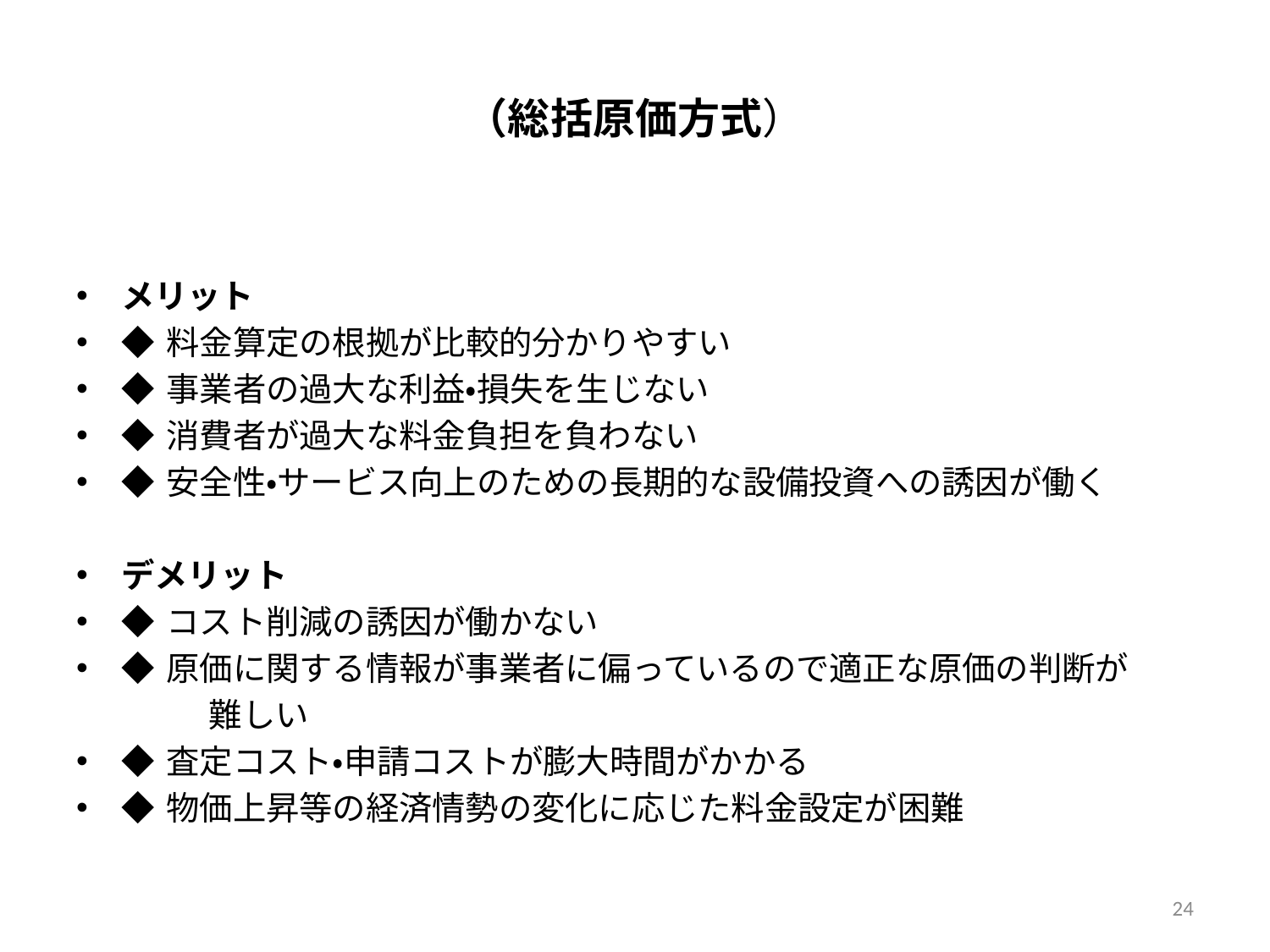

# （総括原価方式）

メリット
◆ 料金算定の根拠が比較的分かりやすい
◆ 事業者の過大な利益・損失を生じない
◆ 消費者が過大な料金負担を負わない
◆ 安全性・サービス向上のための長期的な設備投資への誘因が働く

デメリット
◆ コスト削減の誘因が働かない
◆ 原価に関する情報が事業者に偏っているので適正な原価の判断が
　　　　難しい
◆ 査定コスト・申請コストが膨大時間がかかる
◆ 物価上昇等の経済情勢の変化に応じた料金設定が困難

24